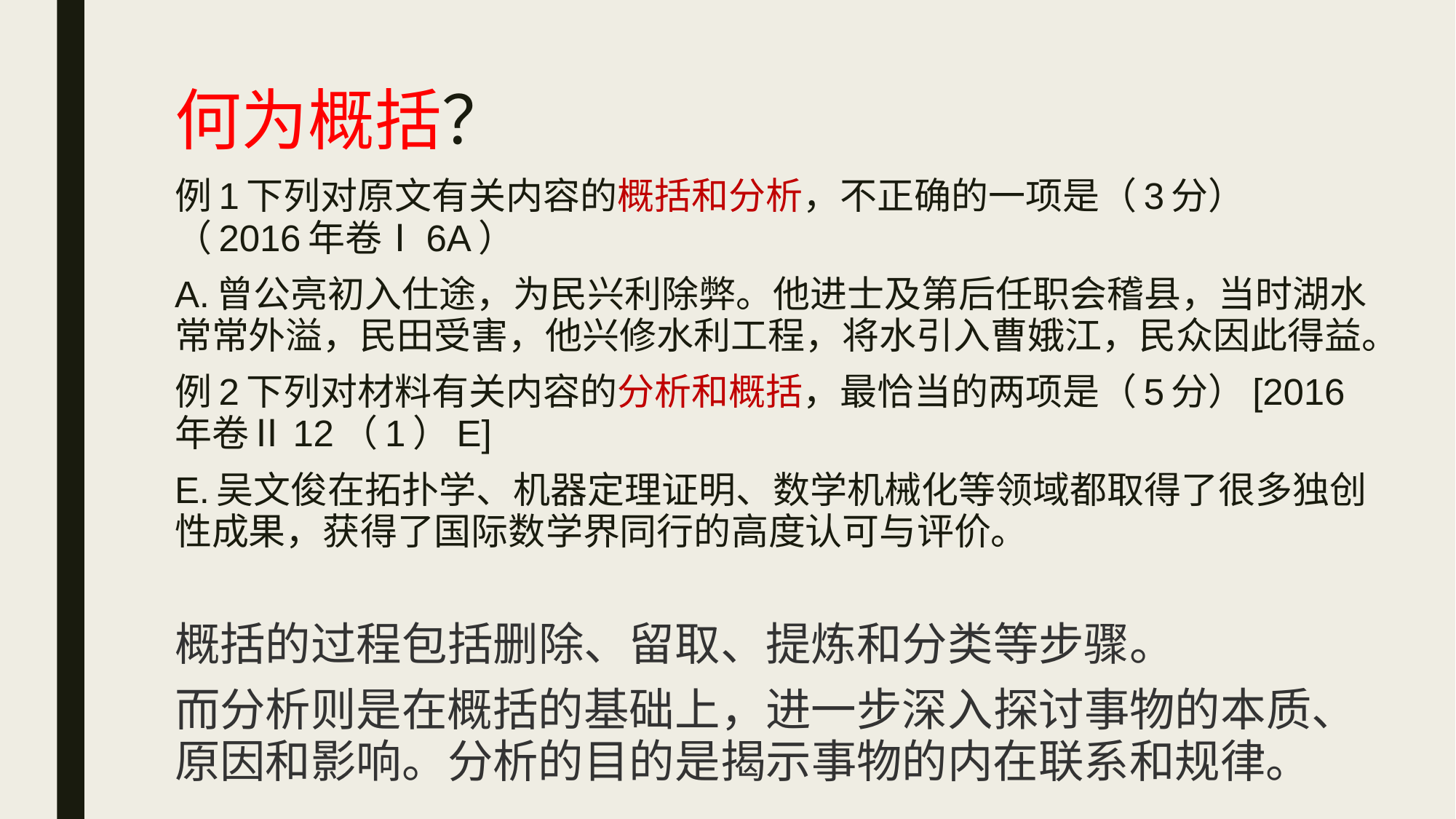

# 何为概括？
例1下列对原文有关内容的概括和分析，不正确的一项是（3分）（2016年卷Ⅰ6A）
A.曾公亮初入仕途，为民兴利除弊。他进士及第后任职会稽县，当时湖水常常外溢，民田受害，他兴修水利工程，将水引入曹娥江，民众因此得益。
例2下列对材料有关内容的分析和概括，最恰当的两项是（5分）[2016年卷Ⅱ12（1）E]
E.吴文俊在拓扑学、机器定理证明、数学机械化等领域都取得了很多独创性成果，获得了国际数学界同行的高度认可与评价。

概括的过程包括删除、留取、提炼和分类等步骤。
而分析则是在概括的基础上，进一步深入探讨事物的本质、原因和影响。分析的目的是揭示事物的内在联系和规律。